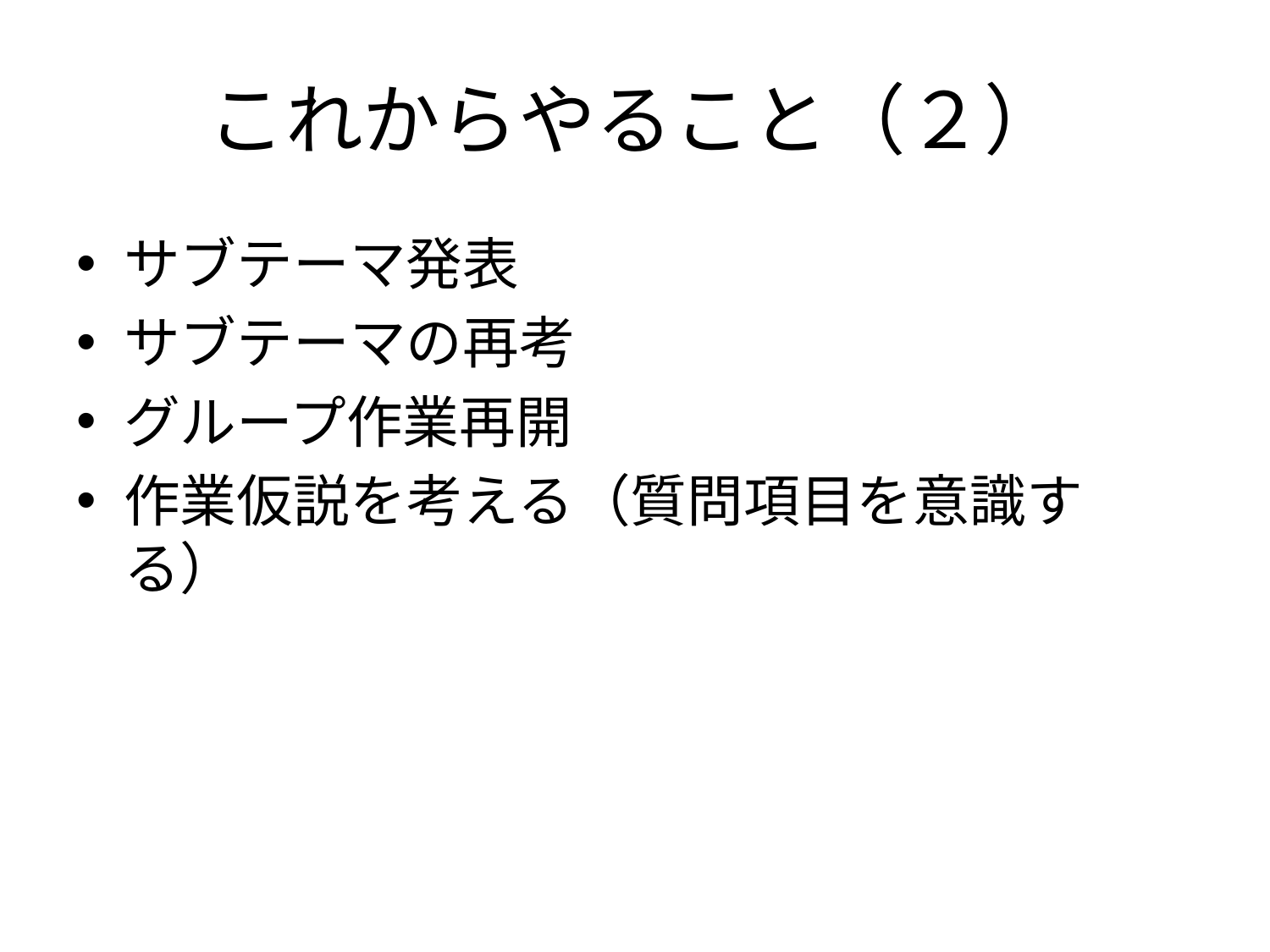

# これからやること（２）
サブテーマ発表
サブテーマの再考
グループ作業再開
作業仮説を考える（質問項目を意識する）